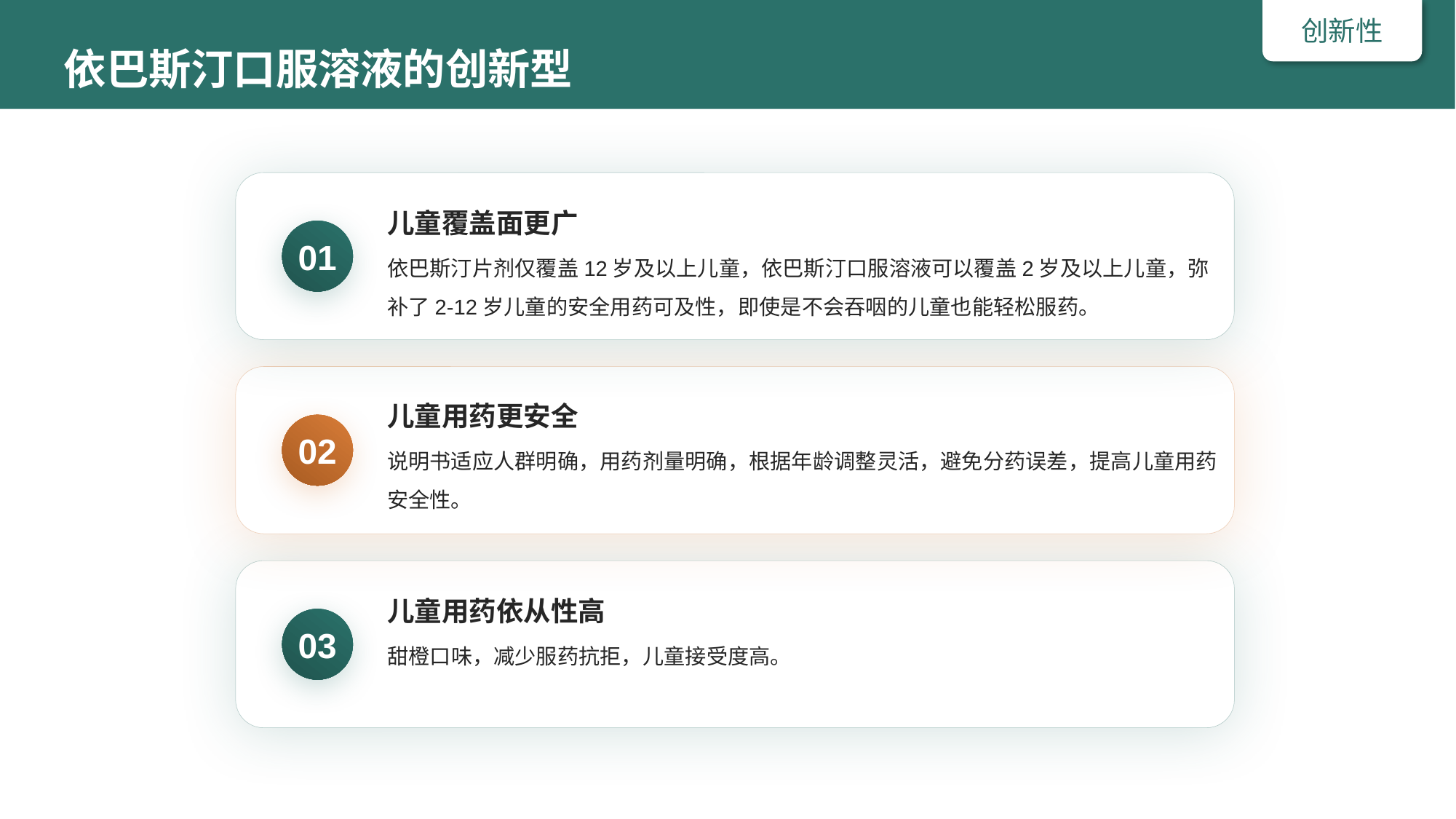

# 依巴斯汀口服溶液的创新型
创新性

儿童覆盖面更广
01
依巴斯汀片剂仅覆盖12岁及以上儿童，依巴斯汀口服溶液可以覆盖2岁及以上儿童，弥补了2-12岁儿童的安全用药可及性，即使是不会吞咽的儿童也能轻松服药。

儿童用药更安全
02
说明书适应人群明确，用药剂量明确，根据年龄调整灵活，避免分药误差，提高儿童用药安全性。

儿童用药依从性高
03
甜橙口味，减少服药抗拒，儿童接受度高。